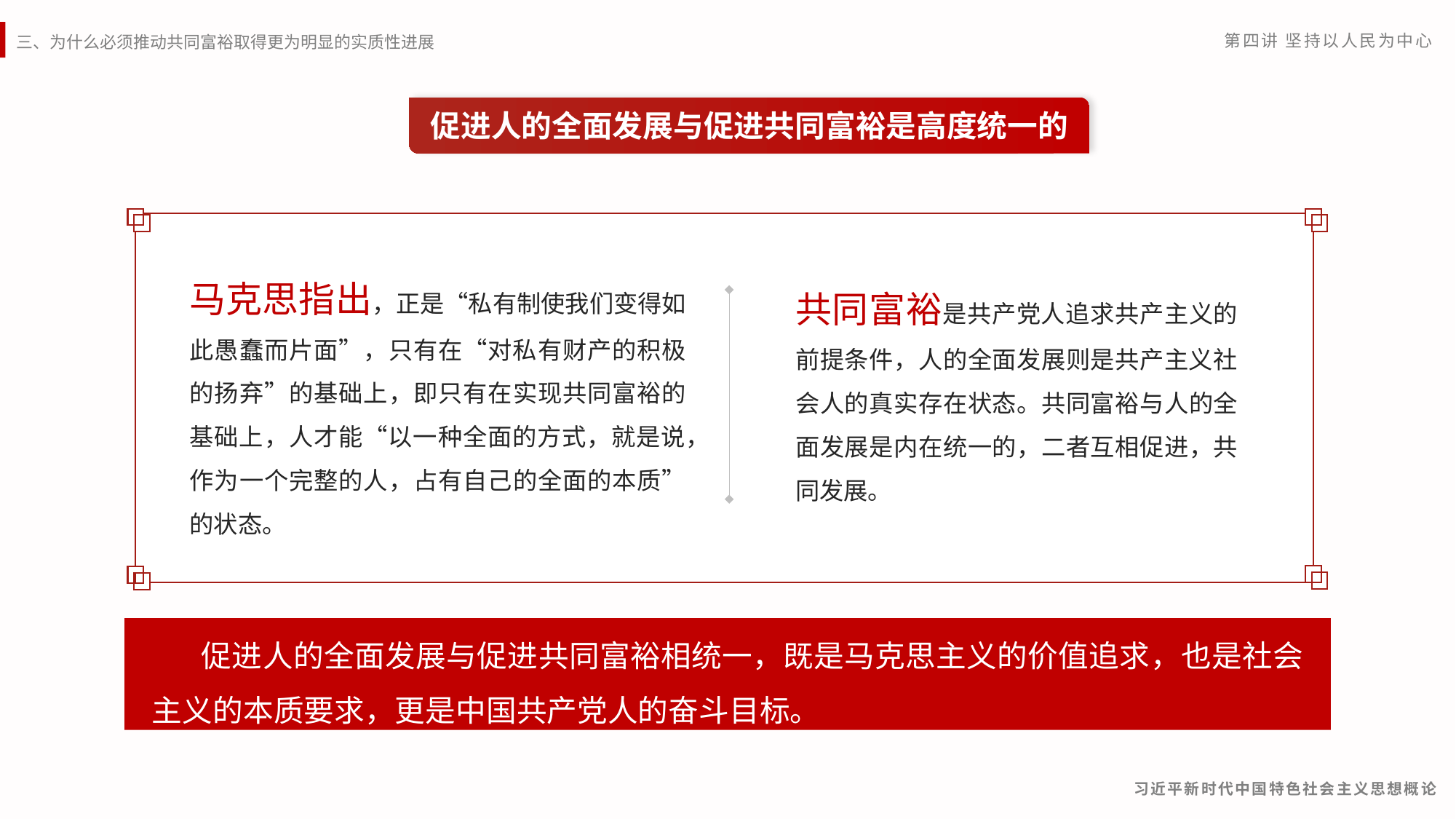

促进人的全面发展与促进共同富裕是高度统一的

马克思指出，正是“私有制使我们变得如此愚蠢而片面”，只有在“对私有财产的积极的扬弃”的基础上，即只有在实现共同富裕的基础上，人才能“以一种全面的方式，就是说，作为一个完整的人，占有自己的全面的本质”的状态。
共同富裕是共产党人追求共产主义的前提条件，人的全面发展则是共产主义社会人的真实存在状态。共同富裕与人的全面发展是内在统一的，二者互相促进，共同发展。
      促进人的全面发展与促进共同富裕相统一，既是马克思主义的价值追求，也是社会主义的本质要求，更是中国共产党人的奋斗目标。